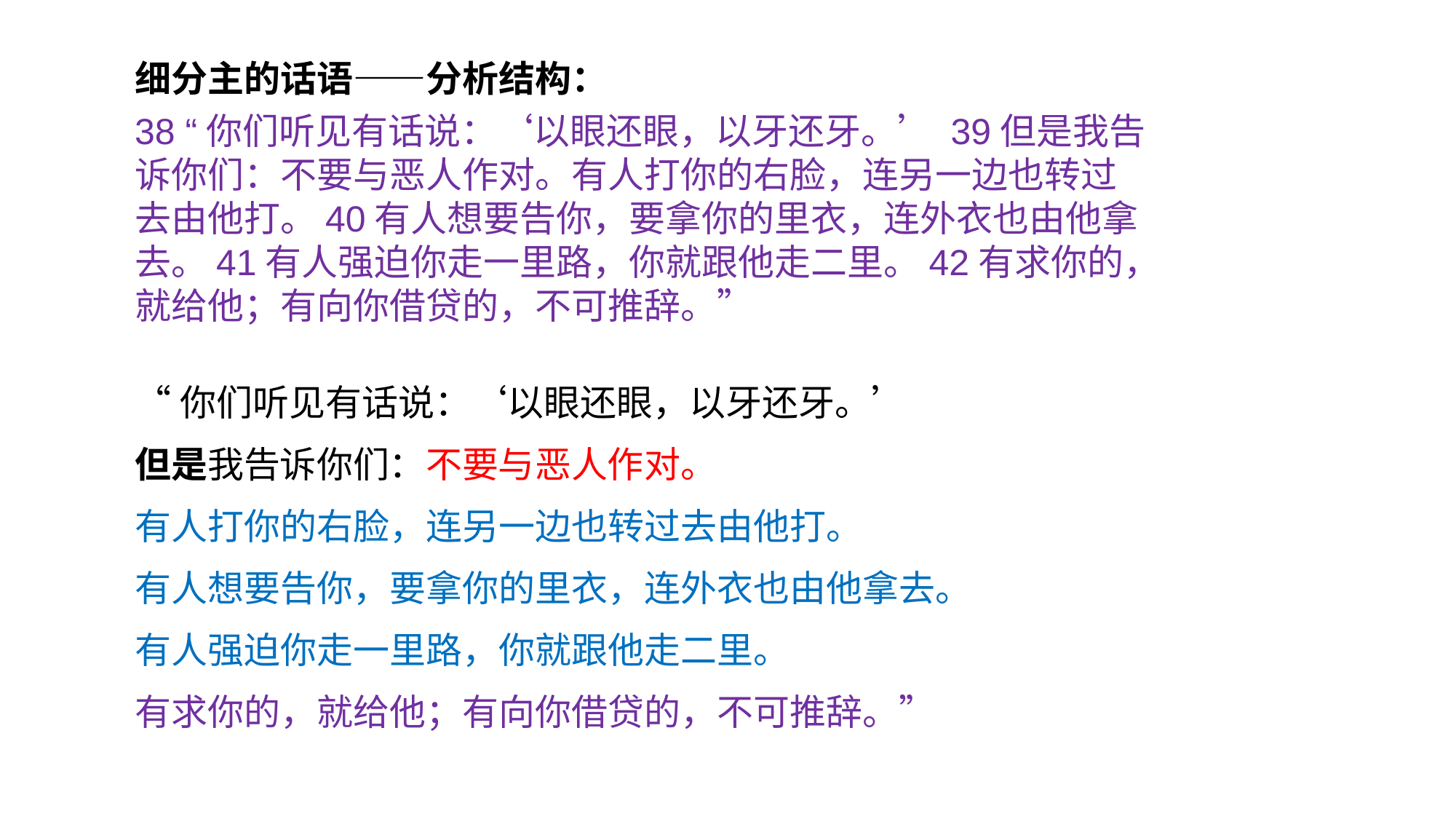

细分主的话语——分析结构：
38 “你们听见有话说：‘以眼还眼，以牙还牙。’ 39但是我告诉你们：不要与恶人作对。有人打你的右脸，连另一边也转过去由他打。40有人想要告你，要拿你的里衣，连外衣也由他拿去。41有人强迫你走一里路，你就跟他走二里。42有求你的，就给他；有向你借贷的，不可推辞。”
“你们听见有话说：‘以眼还眼，以牙还牙。’
但是我告诉你们：不要与恶人作对。
有人打你的右脸，连另一边也转过去由他打。
有人想要告你，要拿你的里衣，连外衣也由他拿去。
有人强迫你走一里路，你就跟他走二里。
有求你的，就给他；有向你借贷的，不可推辞。”